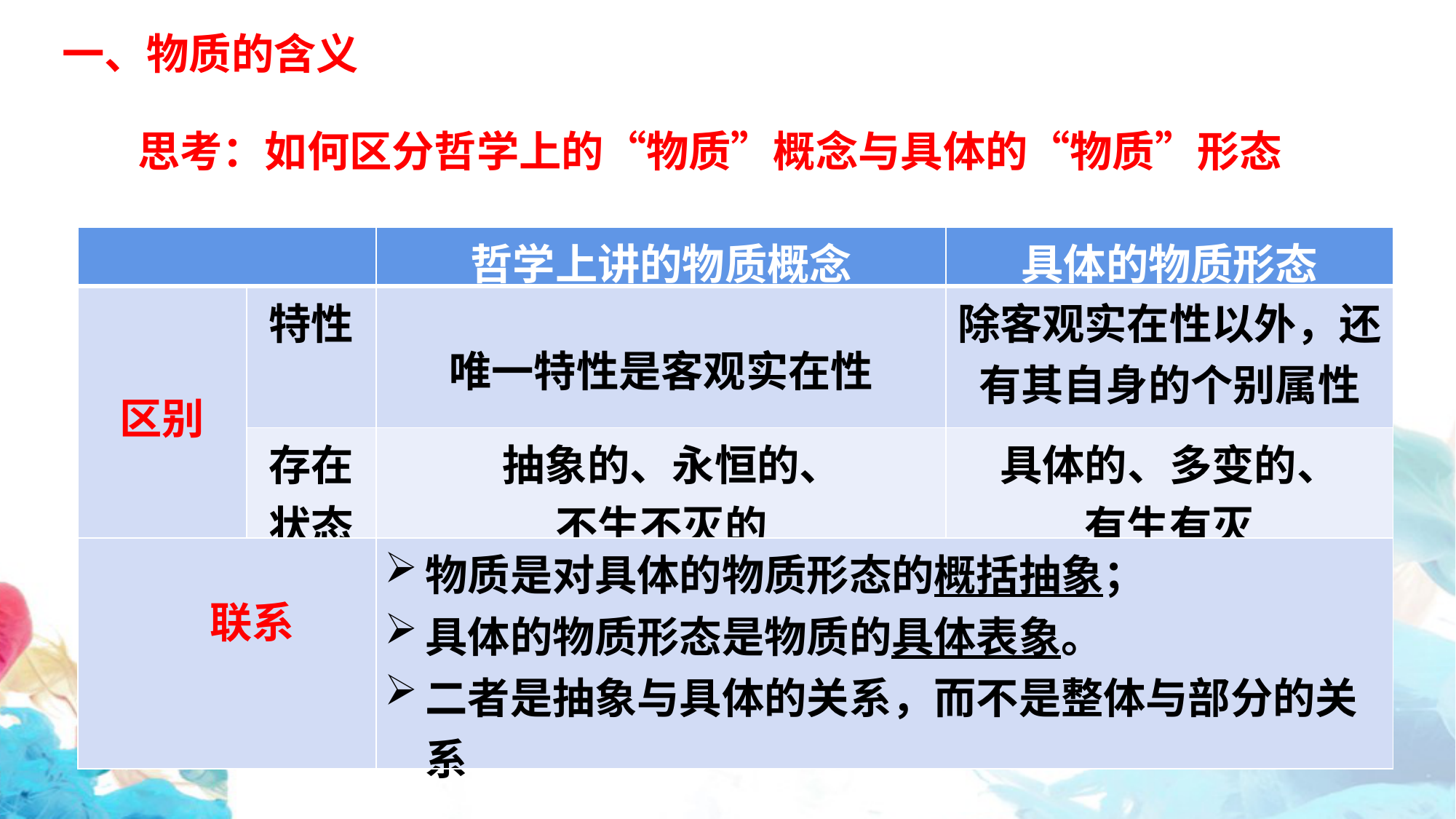

一、物质的含义
思考：如何区分哲学上的“物质”概念与具体的“物质”形态
|  |  | 哲学上讲的物质概念 | 具体的物质形态 |
| --- | --- | --- | --- |
| 区别 | 特性 | 唯一特性是客观实在性 | 除客观实在性以外，还有其自身的个别属性 |
|  | 存在状态 | 抽象的、永恒的、 不生不灭的 | 具体的、多变的、 有生有灭 |
| 联系 |  | 物质是对具体的物质形态的概括抽象； 具体的物质形态是物质的具体表象。 二者是抽象与具体的关系，而不是整体与部分的关系 |  |